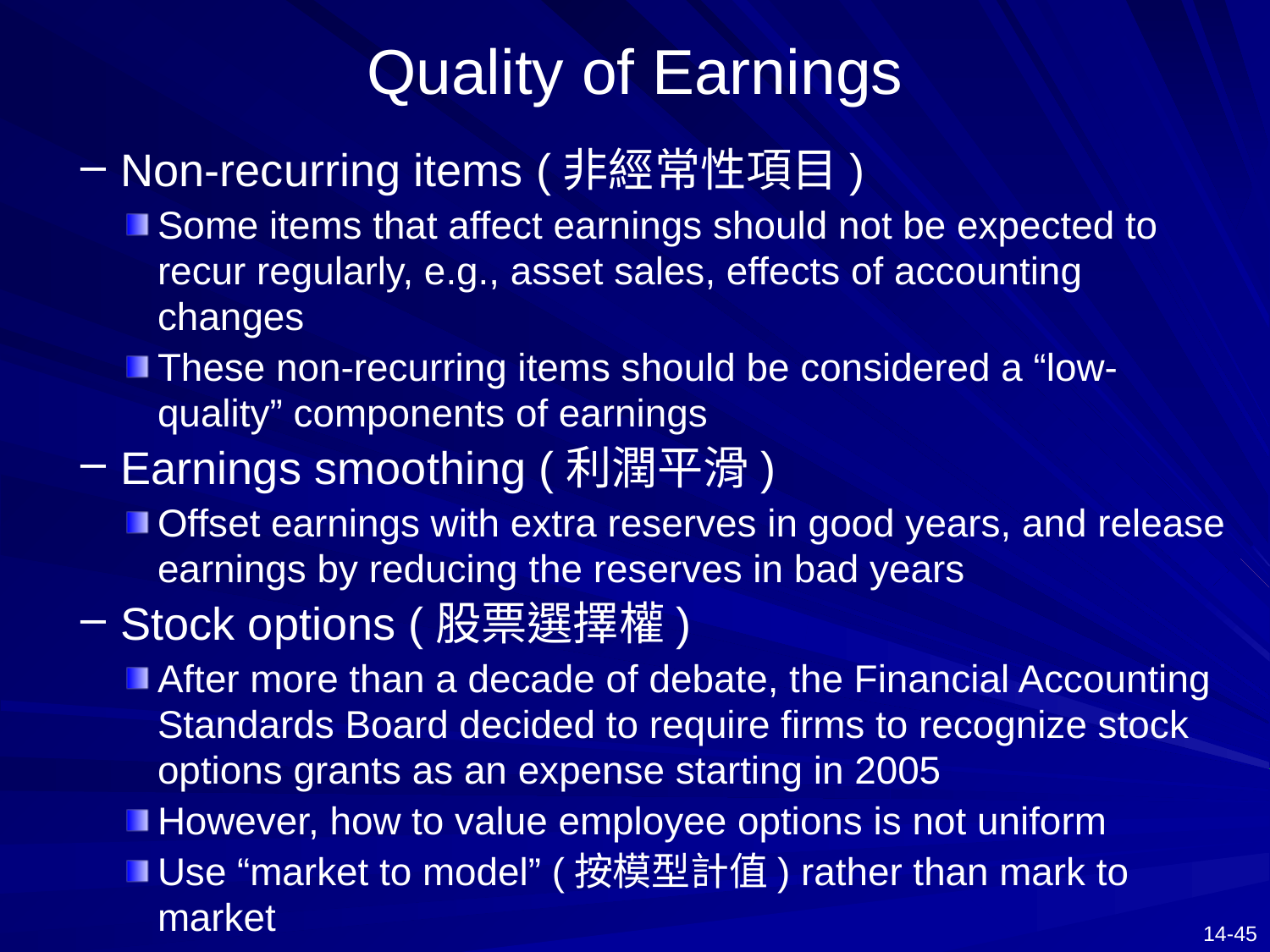

# Quality of Earnings
Non-recurring items (非經常性項目)
Some items that affect earnings should not be expected to recur regularly, e.g., asset sales, effects of accounting changes
These non-recurring items should be considered a “low-quality” components of earnings
Earnings smoothing (利潤平滑)
Offset earnings with extra reserves in good years, and release earnings by reducing the reserves in bad years
Stock options (股票選擇權)
After more than a decade of debate, the Financial Accounting Standards Board decided to require firms to recognize stock options grants as an expense starting in 2005
However, how to value employee options is not uniform
Use “market to model” (按模型計值) rather than mark to market